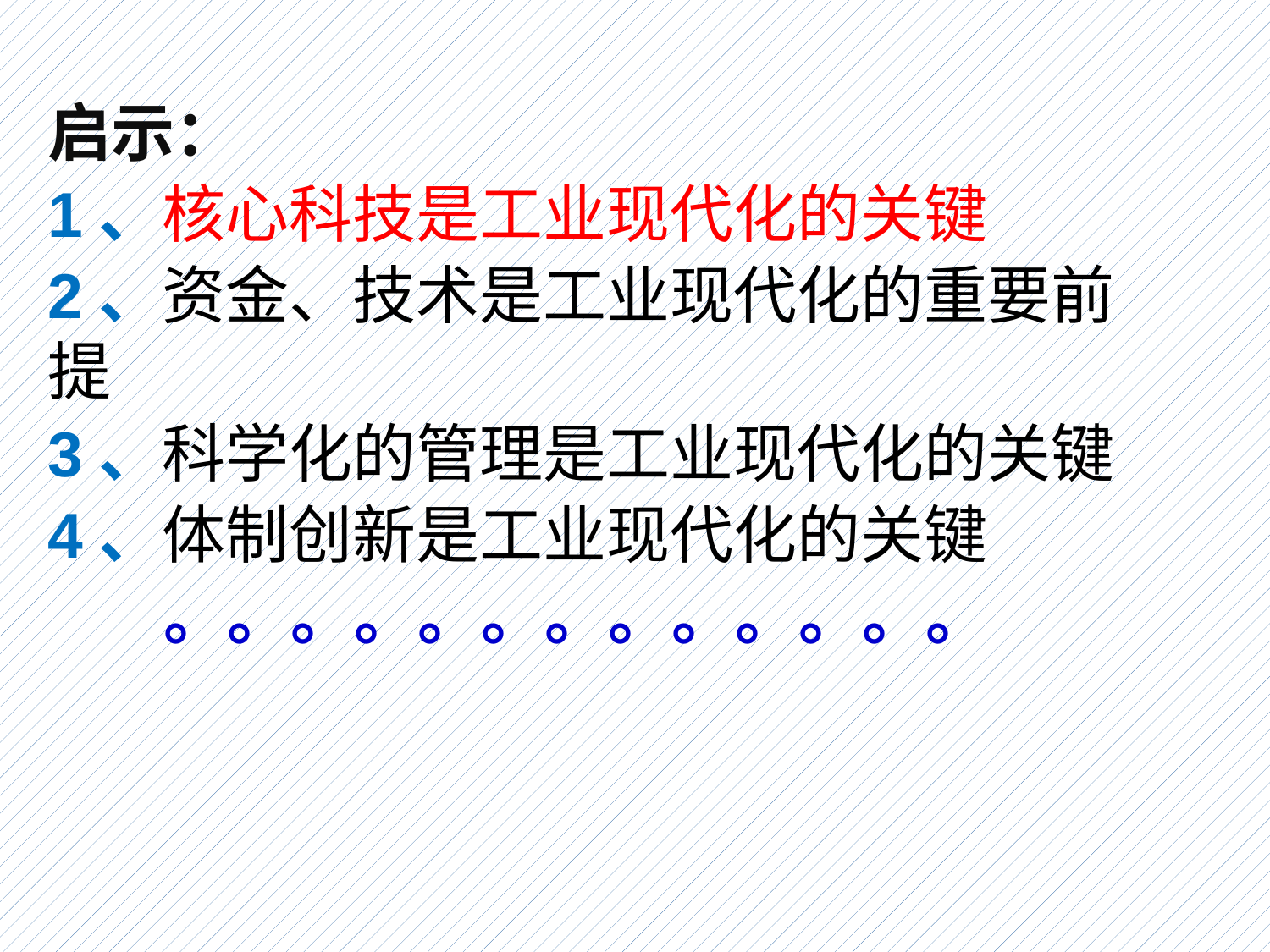

启示：
1、核心科技是工业现代化的关键
2、资金、技术是工业现代化的重要前提
3、科学化的管理是工业现代化的关键
4、体制创新是工业现代化的关键
       。。。。。。。。。。。。。